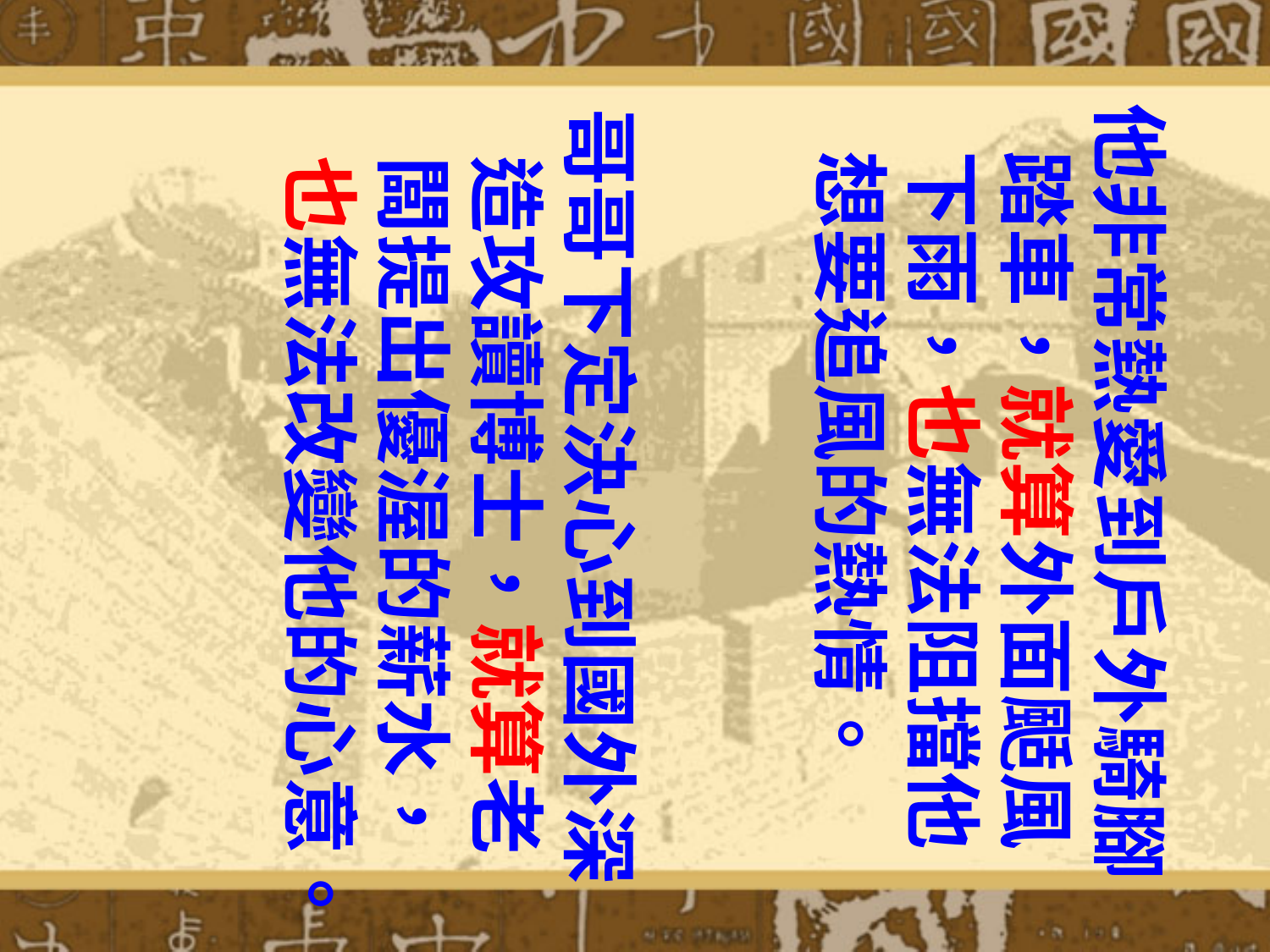

他非常熱愛到戶外騎腳踏車，就算外面颳風下雨，也無法阻擋他想要追風的熱情。
哥哥下定決心到國外深造攻讀博士，就算老闆提出優渥的薪水，也無法改變他的心意。